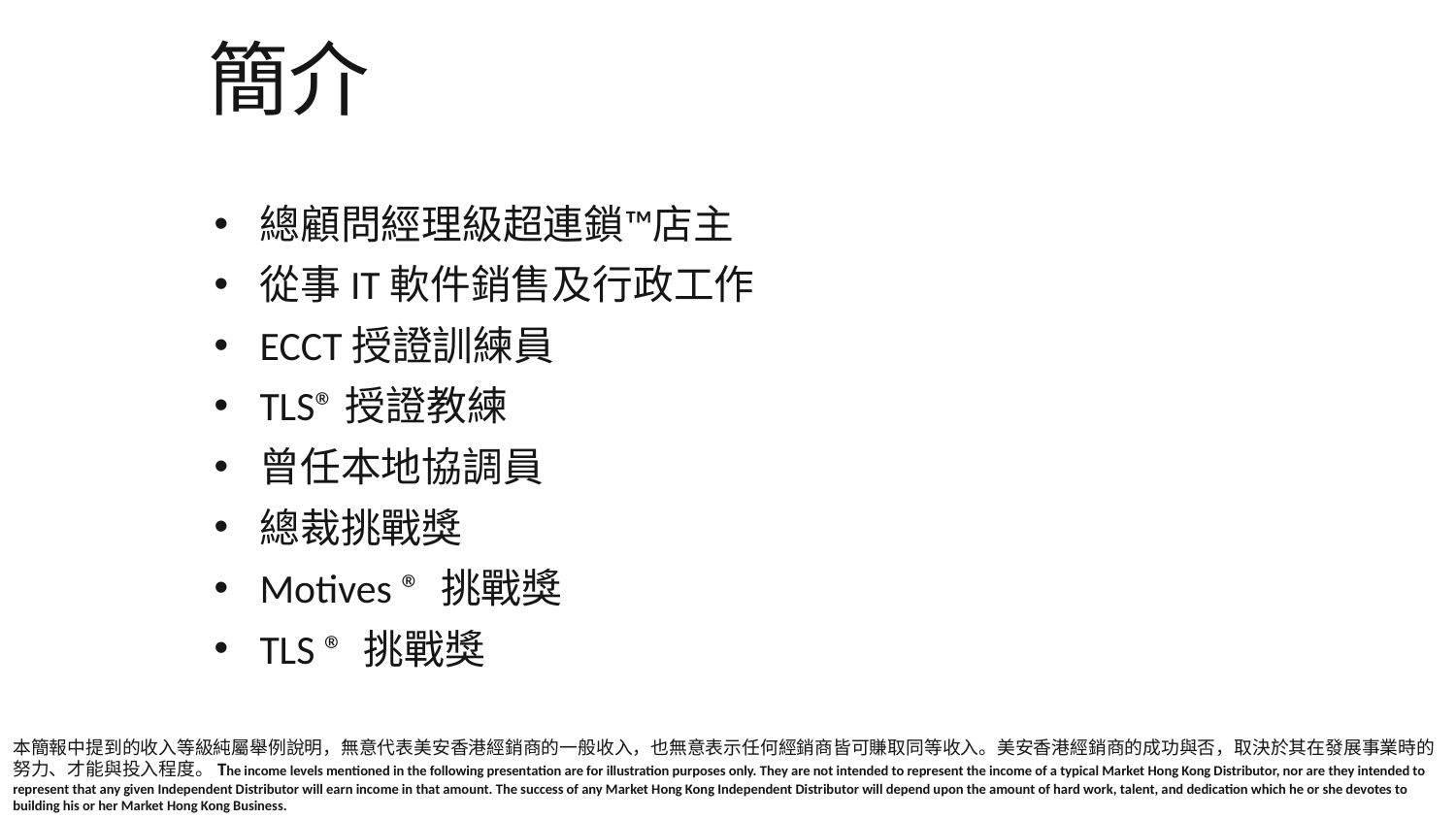

簡介
總顧問經理級超連鎖™店主
從事IT軟件銷售及行政工作
ECCT授證訓練員
TLS®授證教練
曾任本地協調員
總裁挑戰獎
Motives ® 挑戰獎
TLS ® 挑戰獎
本簡報中提到的收入等級純屬舉例說明，無意代表美安香港經銷商的一般收入，也無意表示任何經銷商皆可賺取同等收入。美安香港經銷商的成功與否，取決於其在發展事業時的努力、才能與投入程度。The income levels mentioned in the following presentation are for illustration purposes only. They are not intended to represent the income of a typical Market Hong Kong Distributor, nor are they intended to represent that any given Independent Distributor will earn income in that amount. The success of any Market Hong Kong Independent Distributor will depend upon the amount of hard work, talent, and dedication which he or she devotes to building his or her Market Hong Kong Business.